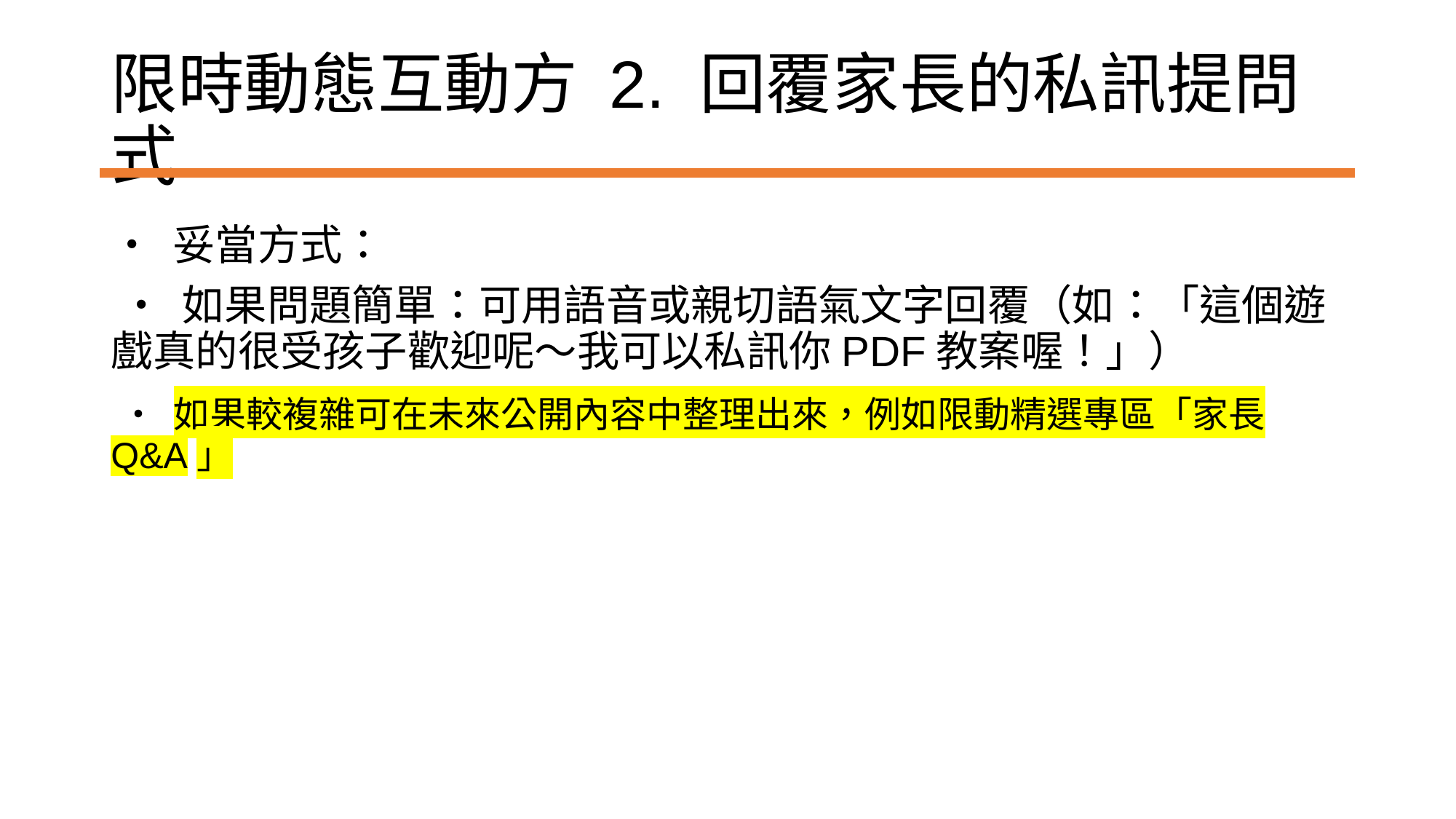

# 限時動態互動方 2. 回覆家長的私訊提問式
• 妥當方式：
 • 如果問題簡單：可用語音或親切語氣文字回覆（如：「這個遊戲真的很受孩子歡迎呢～我可以私訊你PDF教案喔！」）
 • 如果較複雜可在未來公開內容中整理出來，例如限動精選專區「家長Q&A」